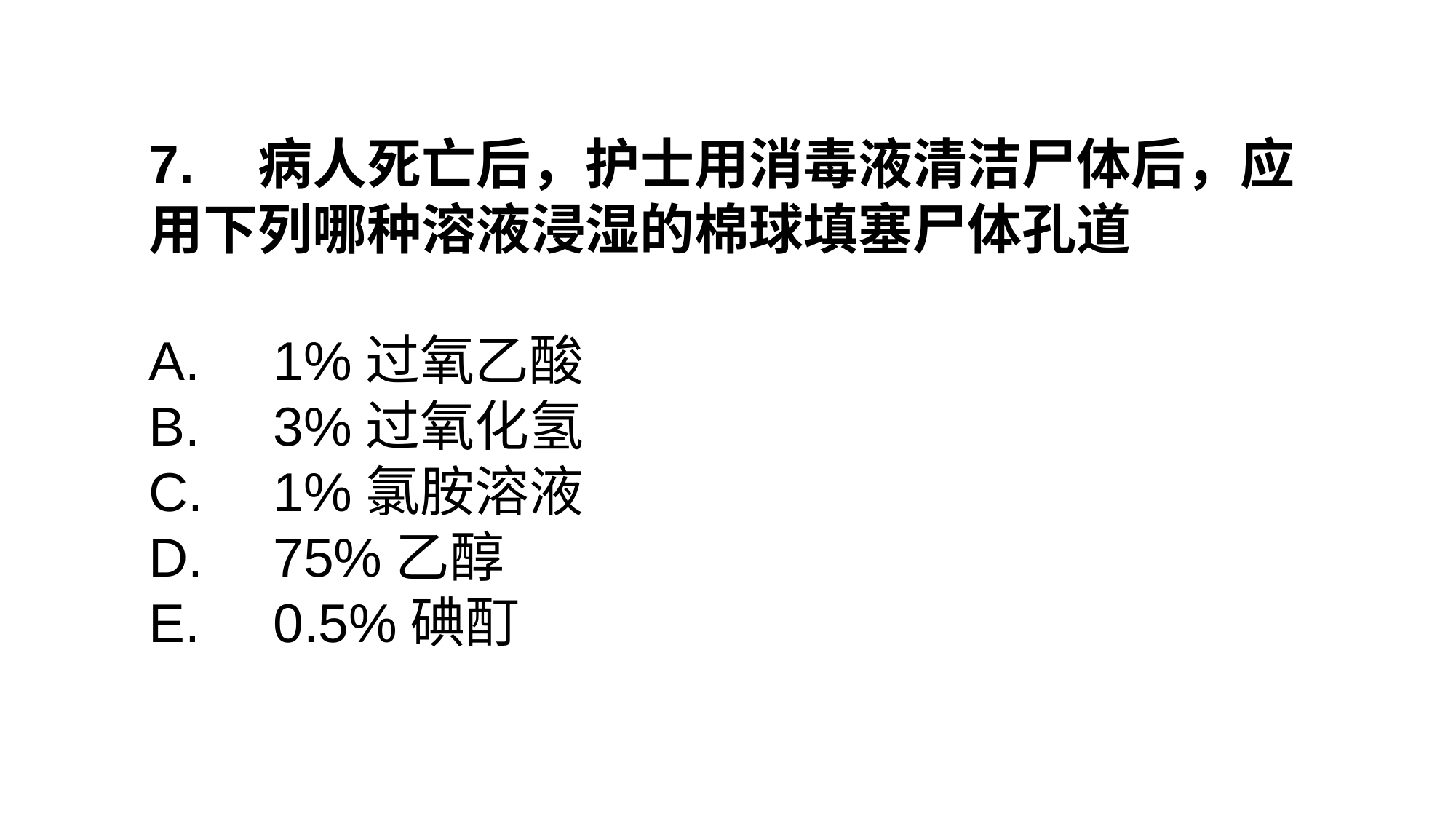

7.	病人死亡后，护士用消毒液清洁尸体后，应用下列哪种溶液浸湿的棉球填塞尸体孔道
A.	 1%过氧乙酸B.	 3%过氧化氢C.	 1%氯胺溶液D.	 75%乙醇E.	 0.5%碘酊